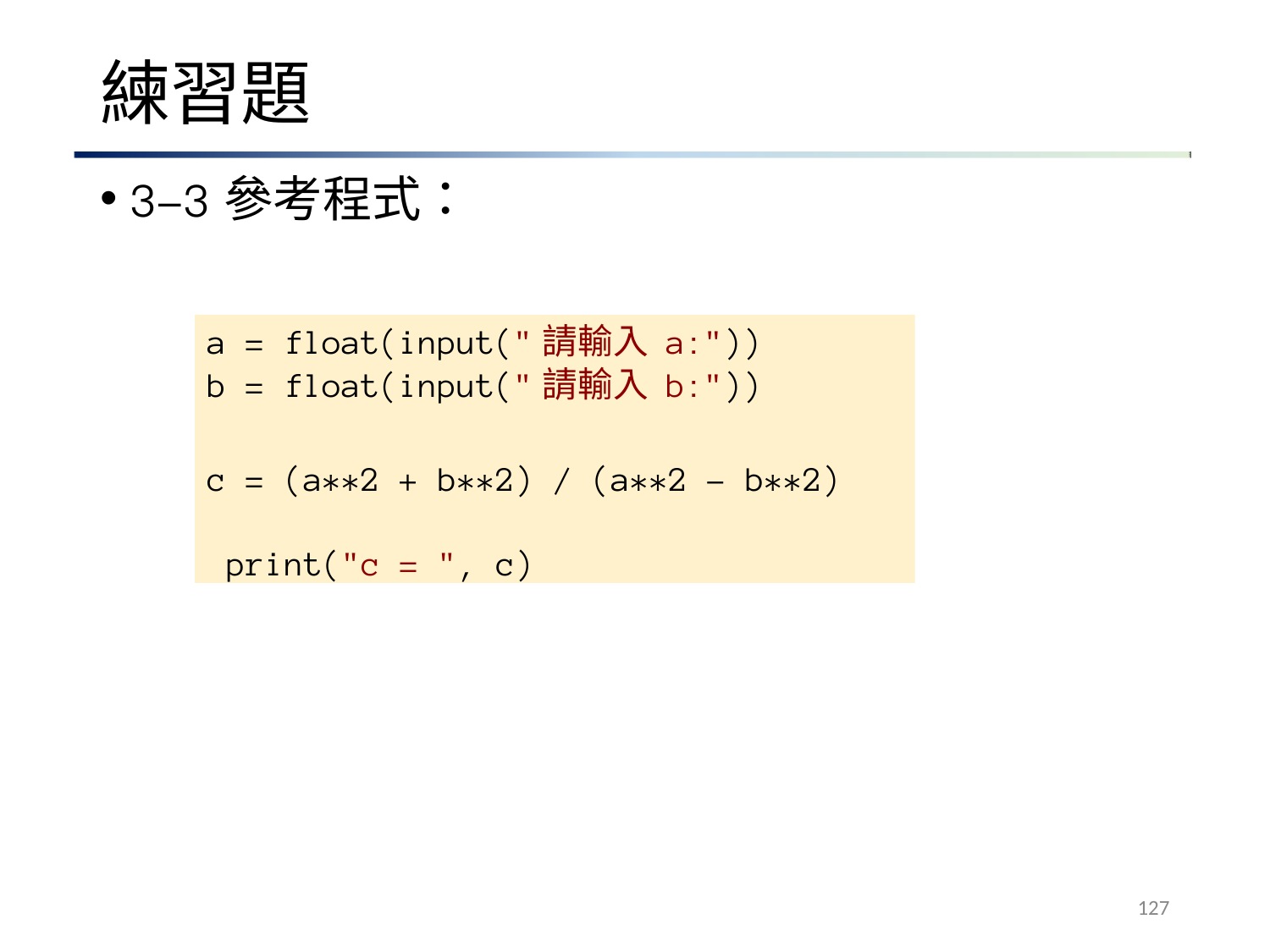

# 練習題
3-3參考程式：
a = float(input("請輸入 a:"))
b = float(input("請輸入 b:"))
c = (a**2 + b**2) / (a**2 - b**2)  print("c = ", c)
127